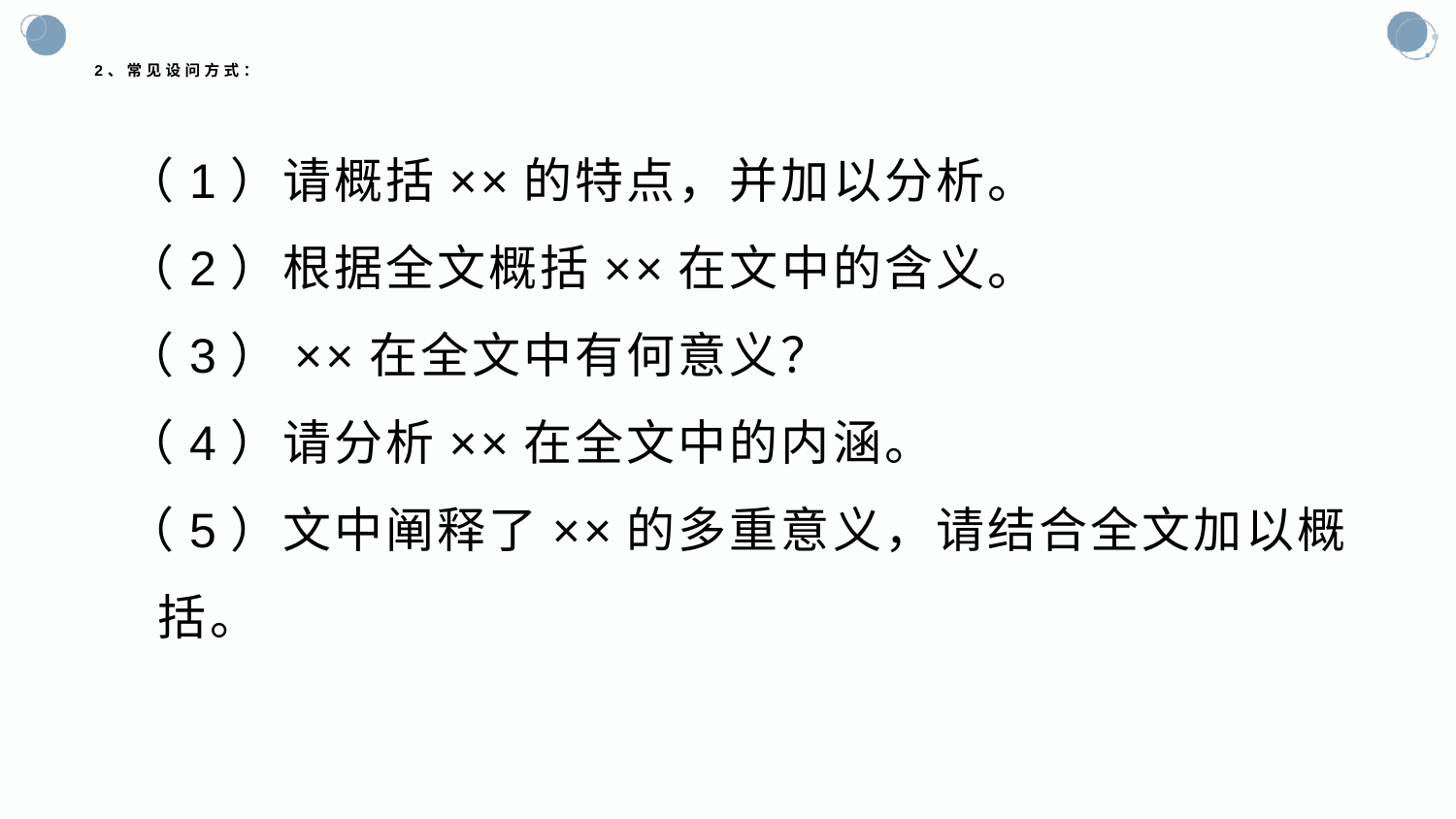

# 2、常见设问方式：
（1）请概括××的特点，并加以分析。
（2）根据全文概括××在文中的含义。
（3）××在全文中有何意义？
（4）请分析××在全文中的内涵。
（5）文中阐释了××的多重意义，请结合全文加以概括。